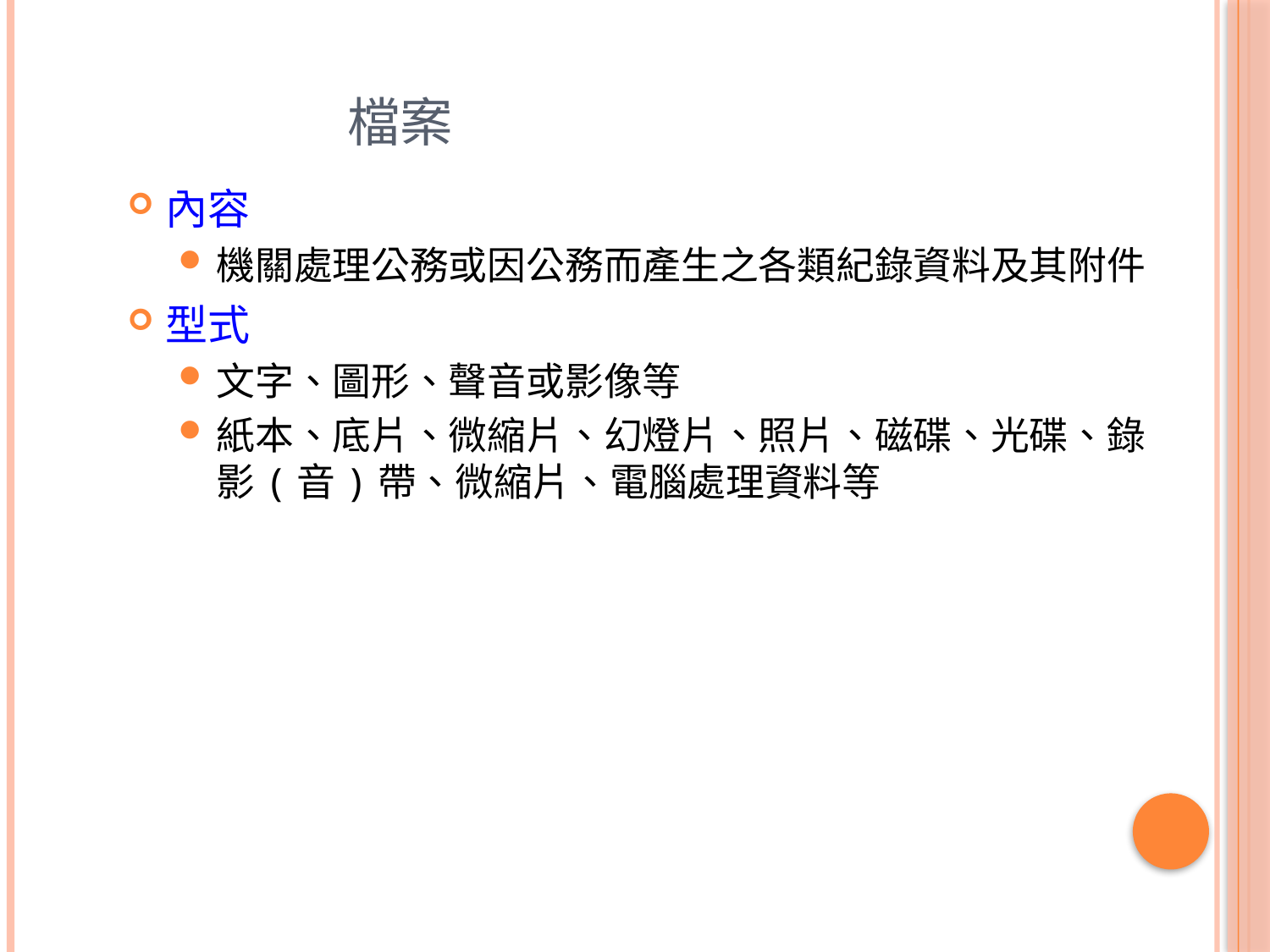

# 檔案
內容
機關處理公務或因公務而產生之各類紀錄資料及其附件
型式
文字、圖形、聲音或影像等
紙本、底片、微縮片、幻燈片、照片、磁碟、光碟、錄影(音)帶、微縮片、電腦處理資料等